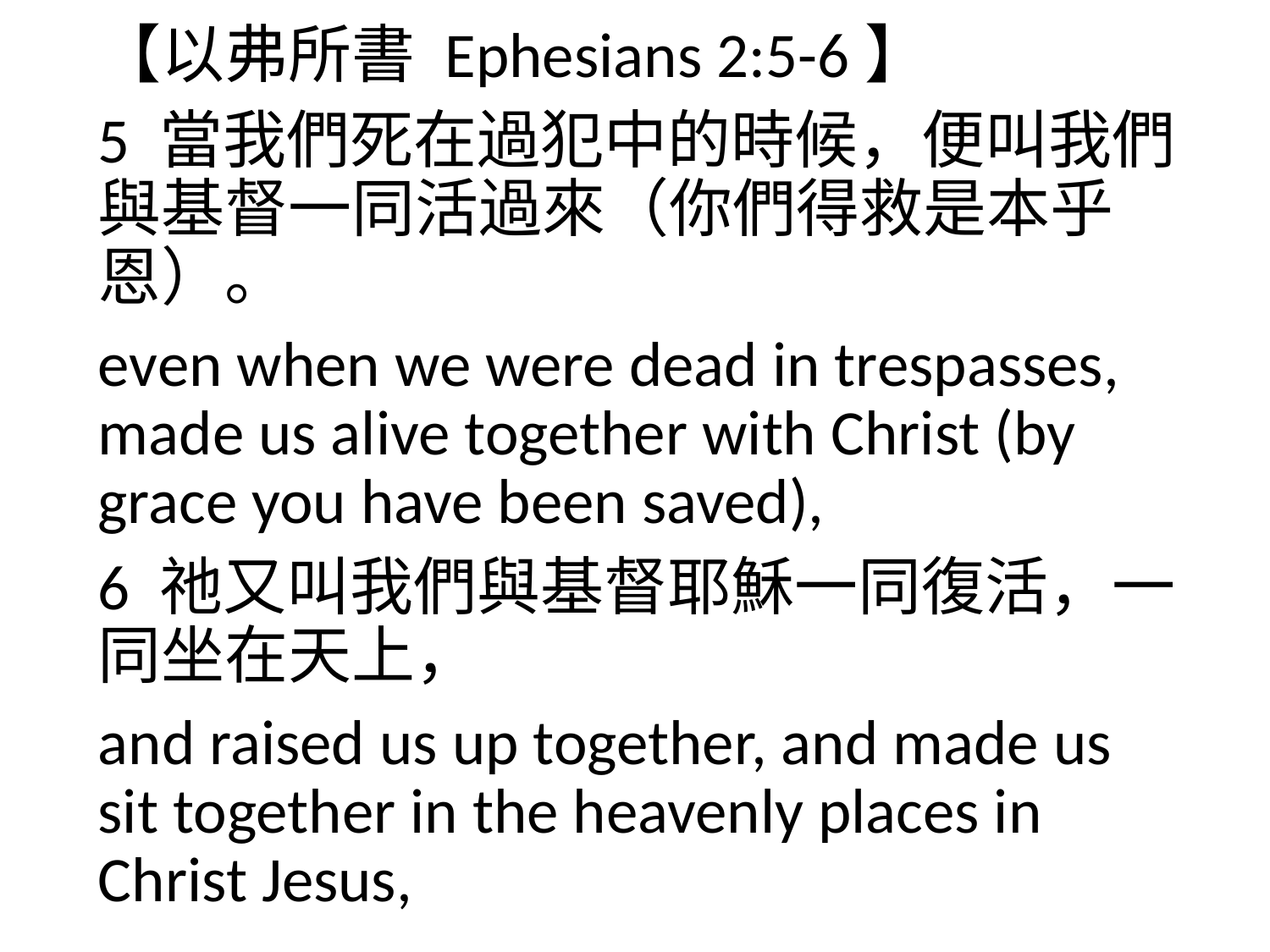

【以弗所書 Ephesians 2:5-6】
5 當我們死在過犯中的時候，便叫我們與基督一同活過來（你們得救是本乎恩）。
even when we were dead in trespasses, made us alive together with Christ (by grace you have been saved),
6 祂又叫我們與基督耶穌一同復活，一同坐在天上，
and raised us up together, and made us sit together in the heavenly places in Christ Jesus,